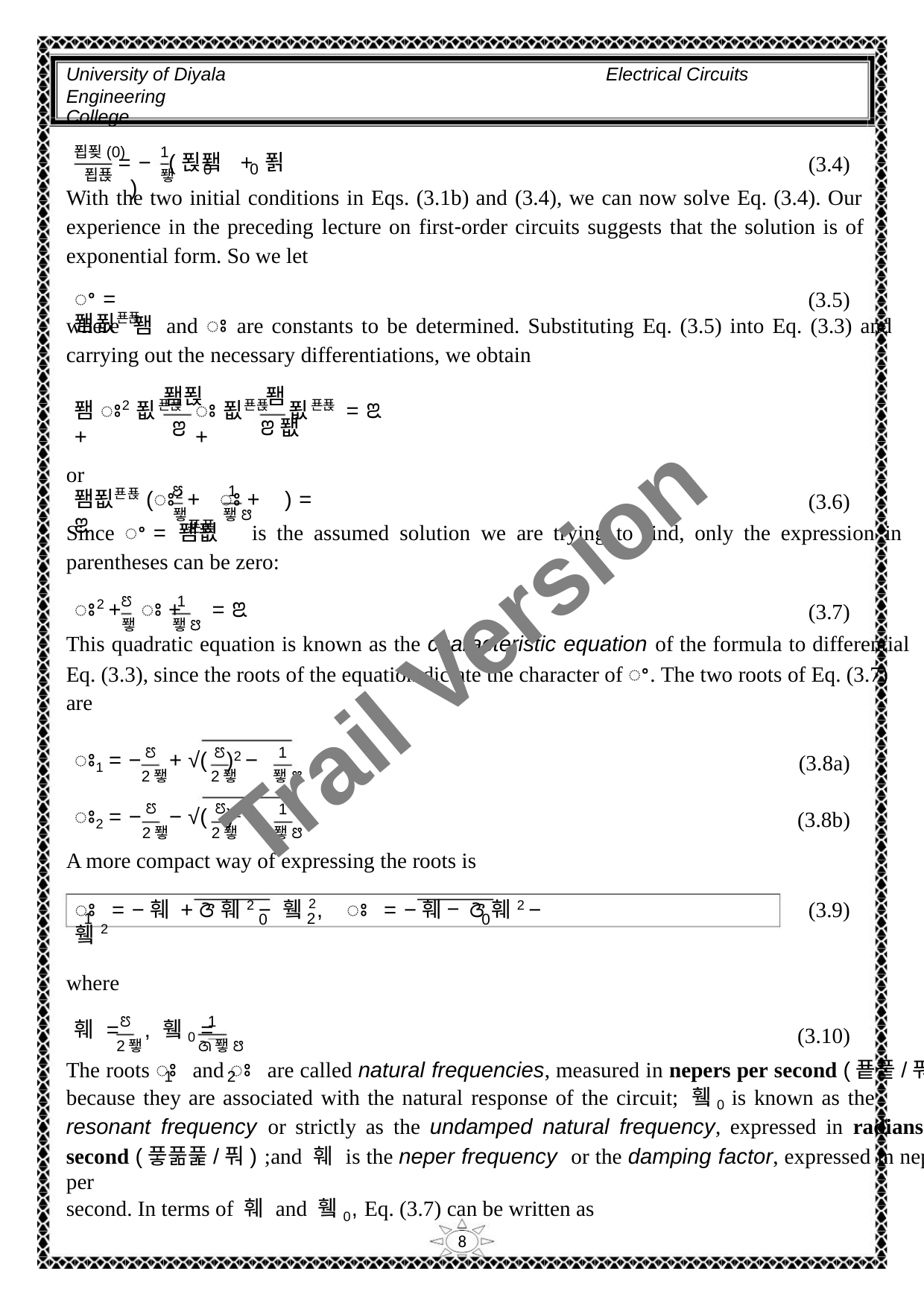

University of Diyala
Engineering College
Electrical Circuits
푑푖(0)
푑푡
1
= − (푅퐼 + 푉 )
(3.4)
0
0
퐿
With the two initial conditions in Eqs. (3.1b) and (3.4), we can now solve Eq. (3.4). Our
experience in the preceding lecture on first‐order circuits suggests that the solution is of
exponential form. So we let
ꢀ = 퐴푒푠푡
(3.5)
where 퐴 and ꢁ are constants to be determined. Substituting Eq. (3.5) into Eq. (3.3) and
carrying out the necessary differentiations, we obtain
퐴푅
ꢂ
퐴
퐴ꢁ2푒푠푡 +
or
ꢁ푒푠푡 +
푒푠푡 = ꢃ
ꢂ퐶
ꢄ
1
퐴푒푠푡(ꢁ2 + ꢁ + ) = ꢃ
(3.6)
퐿
퐿ꢅ
푠푡
Since ꢀ = 퐴푒 is the assumed solution we are trying to find, only the expression in
parentheses can be zero:
Trail Version
Trail Version
Trail Version
Trail Version
Trail Version
Trail Version
Trail Version
Trail Version
Trail Version
Trail Version
Trail Version
Trail Version
Trail Version
ꢄ
1
ꢁ2 + ꢁ + = ꢃ
(3.7)
퐿
퐿ꢅ
This quadratic equation is known as the characteristic equation of the formula to differential
Eq. (3.3), since the roots of the equation dictate the character of ꢀ. The two roots of Eq. (3.7)
are
ꢄ
ꢄ
1
ꢁ1 = − + √( )2 −
(3.8a)
(3.8b)
2퐿
ꢄ
2퐿
ꢄ
퐿ꢅ
1
ꢁ2 = − − √( )2 −
2퐿
2퐿
퐿ꢅ
A more compact way of expressing the roots is
ꢁ = −훼 + ꢆ훼2 − 휔2, ꢁ = −훼 − ꢆ훼2 − 휔2
(3.9)
1
2
0
0
where
ꢄ
1
훼 = , 휔0 =
(3.10)
ꢇ퐿ꢅ
2퐿
The roots ꢁ and ꢁ are called natural frequencies, measured in nepers per second (푵풑/풔) ,
1
2
because they are associated with the natural response of the circuit; 휔0 is known as the
resonant frequency or strictly as the undamped natural frequency, expressed in radians per
second (풓풂풅/풔) ;and 훼 is the neper frequency or the damping factor, expressed in nepers per
second. In terms of 훼 and 휔0, Eq. (3.7) can be written as
8